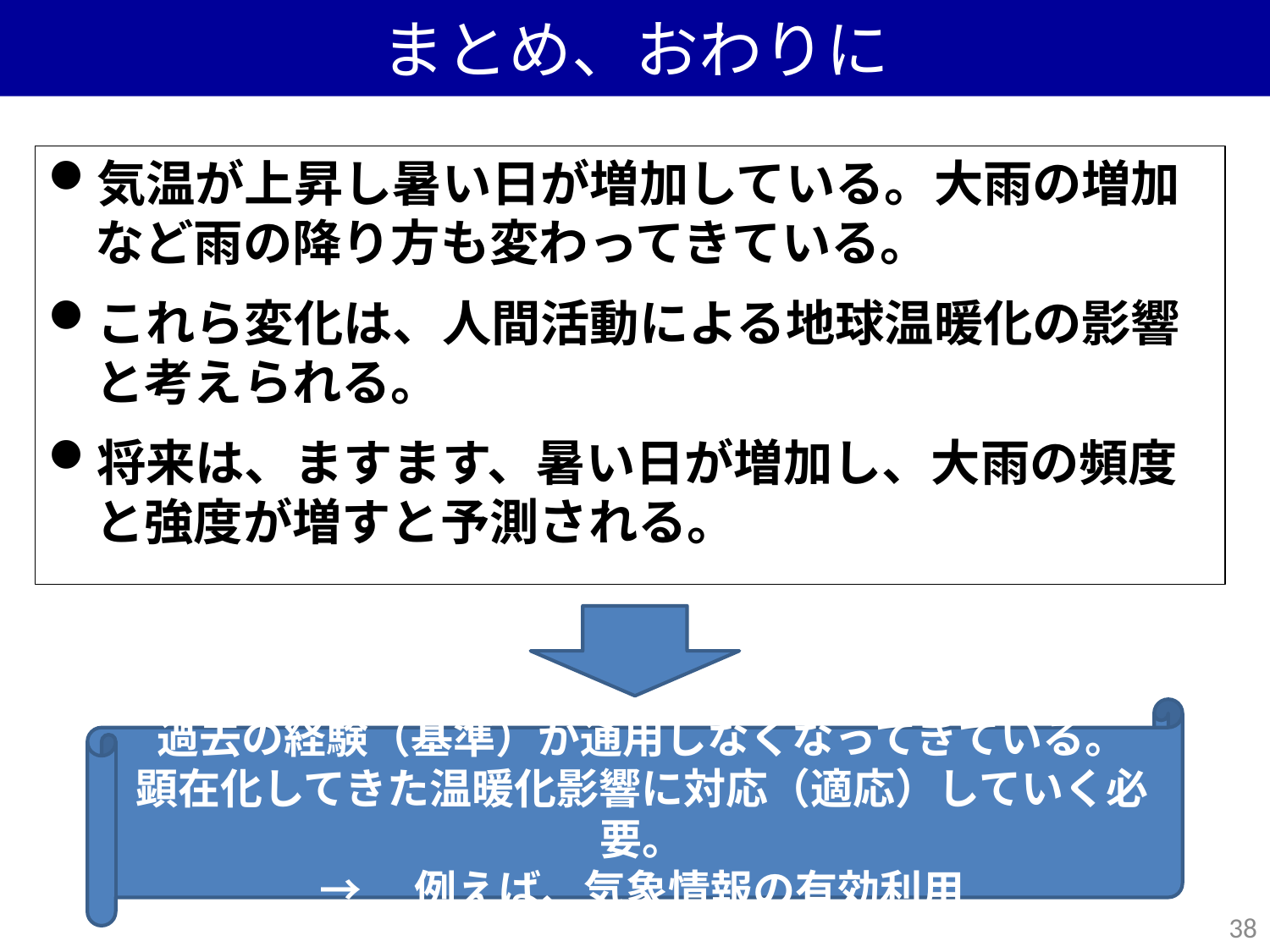

まとめ、おわりに
気温が上昇し暑い日が増加している。大雨の増加など雨の降り方も変わってきている。
これら変化は、人間活動による地球温暖化の影響と考えられる。
将来は、ますます、暑い日が増加し、大雨の頻度と強度が増すと予測される。

過去の経験（基準）が通用しなくなってきている。
顕在化してきた温暖化影響に対応（適応）していく必要。
→　例えば、気象情報の有効利用
38